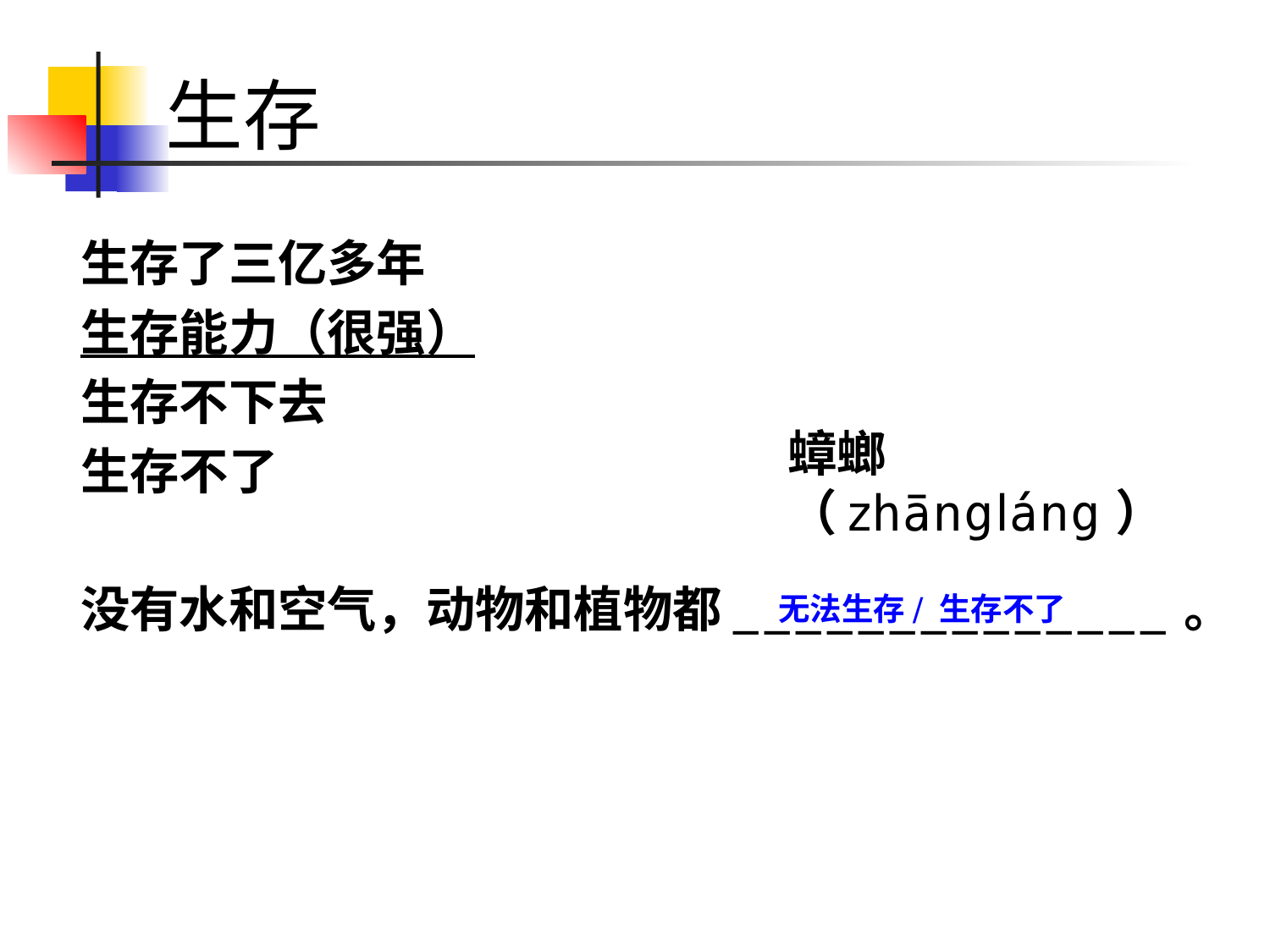

# 生存
生存了三亿多年
生存能力（很强）
生存不下去
生存不了

没有水和空气，动物和植物都______________。
蟑螂（zhāngláng）

无法生存/生存不了